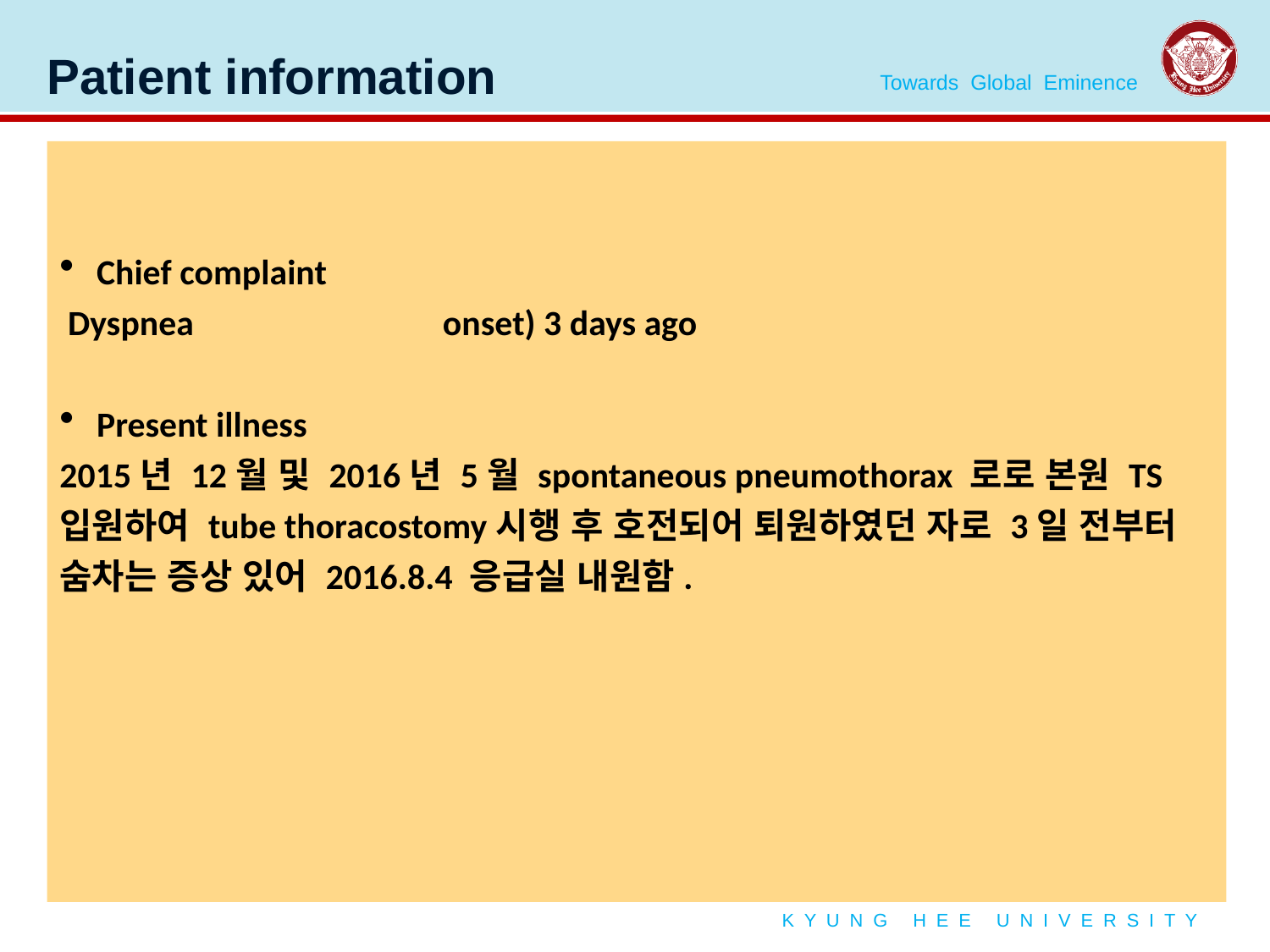

# Patient information

Chief complaint
 Dyspnea                               onset) 3 days ago

Present illness
2015년 12월 및 2016년 5월 spontaneous pneumothorax 로로 본원 TS 입원하여 tube thoracostomy시행 후 호전되어 퇴원하였던 자로 3일 전부터 숨차는 증상 있어 2016.8.4 응급실 내원함.